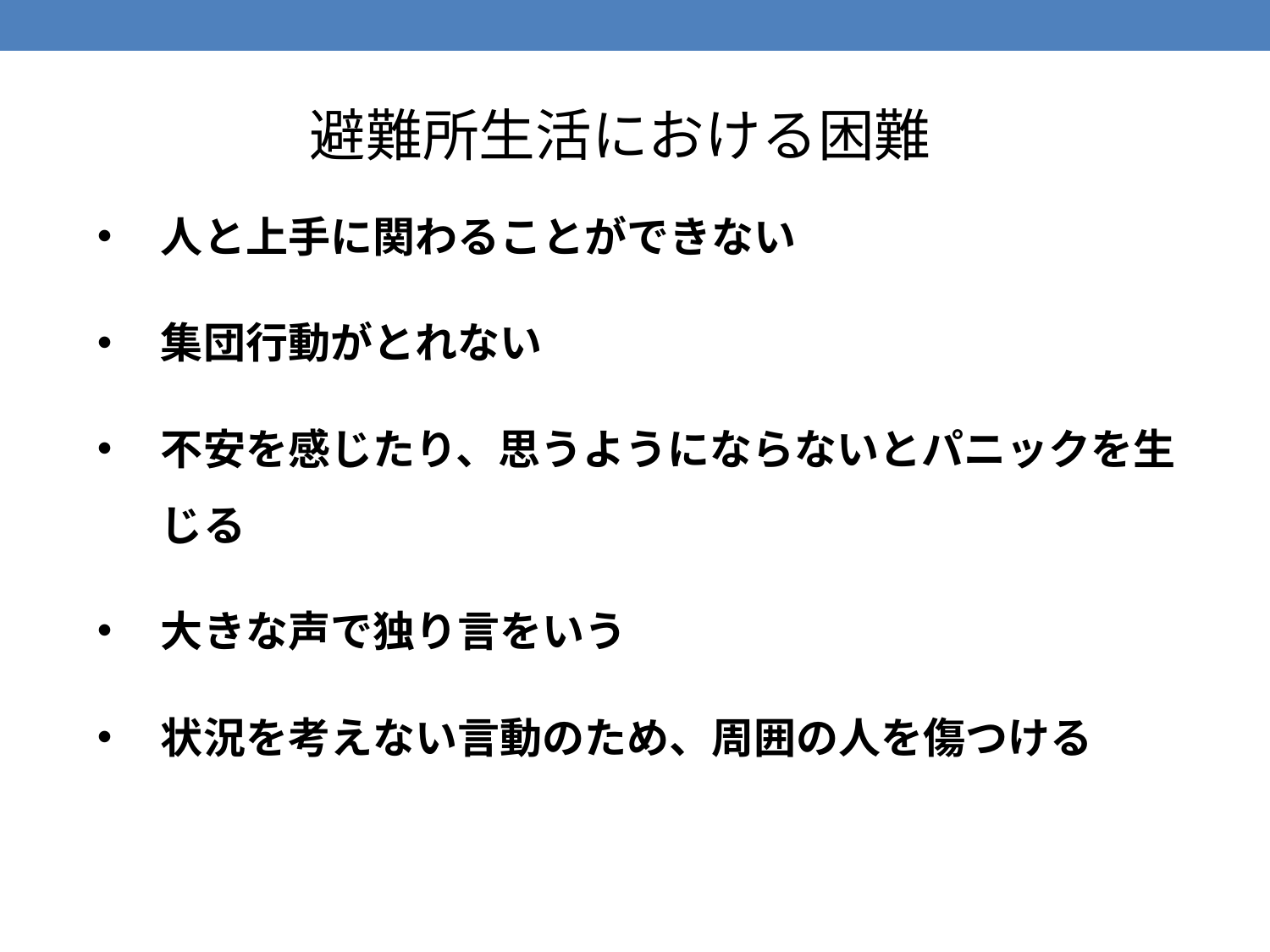

避難所生活における困難
人と上手に関わることができない
集団行動がとれない
不安を感じたり、思うようにならないとパニックを生じる
大きな声で独り言をいう
状況を考えない言動のため、周囲の人を傷つける